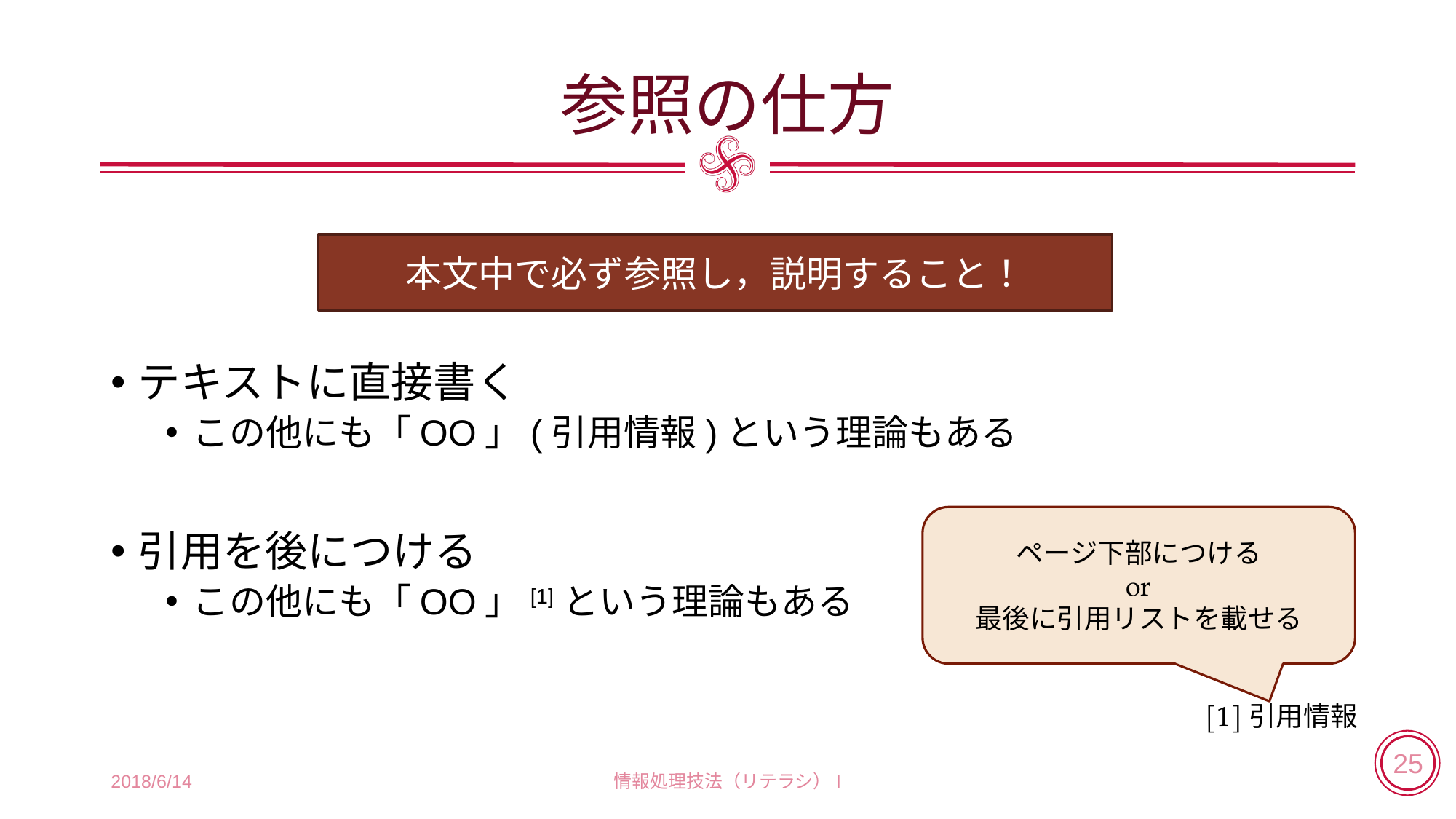

# 参照の仕方
本文中で必ず参照し，説明すること！
テキストに直接書く
この他にも「OO」(引用情報)という理論もある

引用を後につける
この他にも「OO」[1]という理論もある

ページ下部につける
or
最後に引用リストを載せる
[1]引用情報
2018/6/14
情報処理技法（リテラシ）I